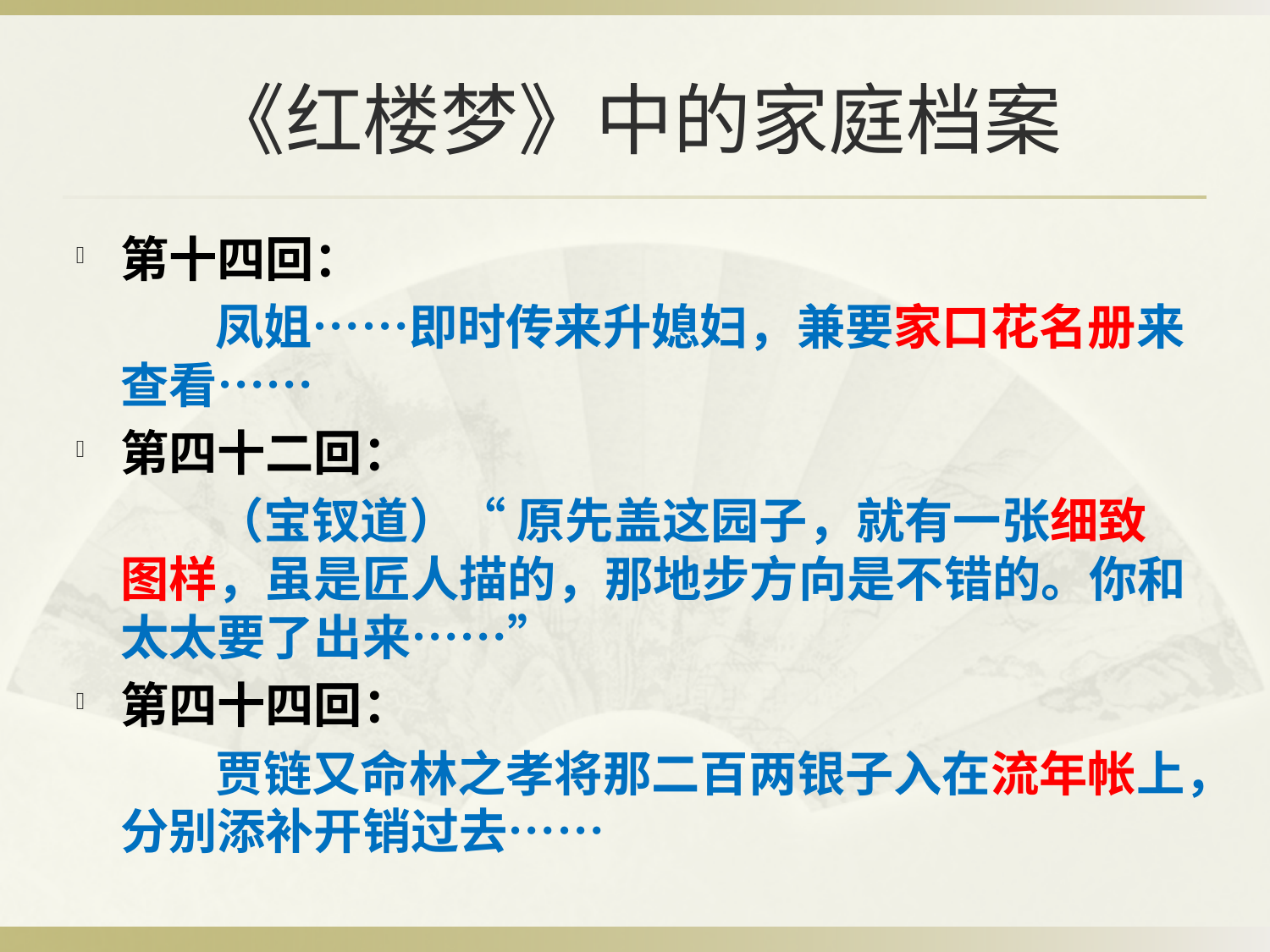

# 《红楼梦》中的家庭档案
第十四回：
凤姐……即时传来升媳妇，兼要家口花名册来查看……
第四十二回：
（宝钗道）“ 原先盖这园子，就有一张细致图样，虽是匠人描的，那地步方向是不错的。你和太太要了出来……”
第四十四回：
贾链又命林之孝将那二百两银子入在流年帐上，分别添补开销过去……
22